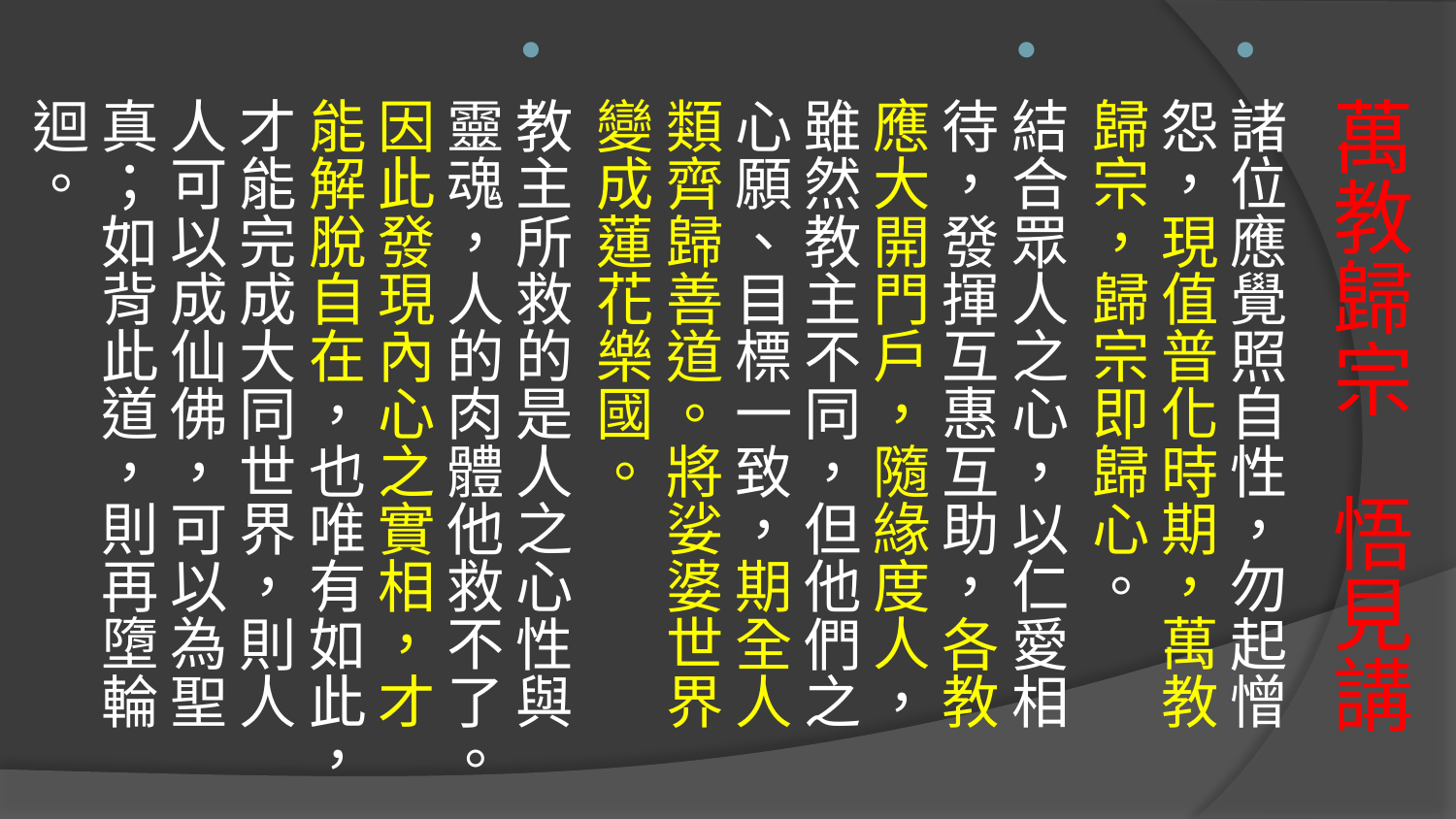

諸位應覺照自性，勿起憎怨，現值普化時期，萬教歸宗，歸宗即歸心。
結合眾人之心，以仁愛相待，發揮互惠互助，各教應大開門戶，隨緣度人，雖然教主不同，但他們之心願、目標一致，期全人類齊歸善道。將娑婆世界變成蓮花樂國。
教主所救的是人之心性與靈魂，人的肉體他救不了。因此發現內心之實相，才能解脫自在，也唯有如此，才能完成大同世界，則人人可以成仙佛，可以為聖真；如背此道，則再墮輪迴。
# 萬教歸宗    悟見講